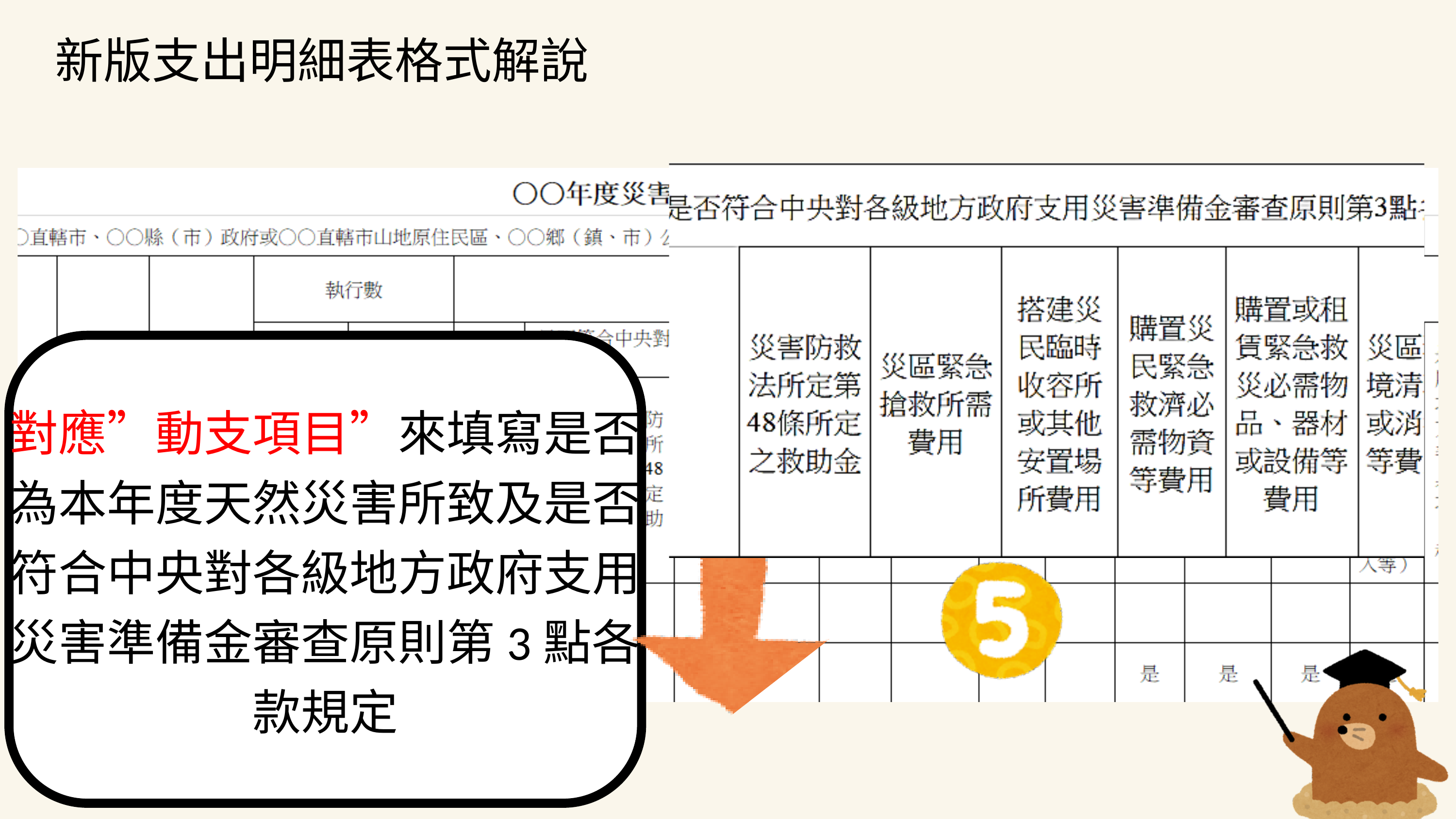

新版支出明細表格式解說

對應”動支項目”來填寫是否為本年度天然災害所致及是否符合中央對各級地方政府支用災害準備金審查原則第3點各款規定